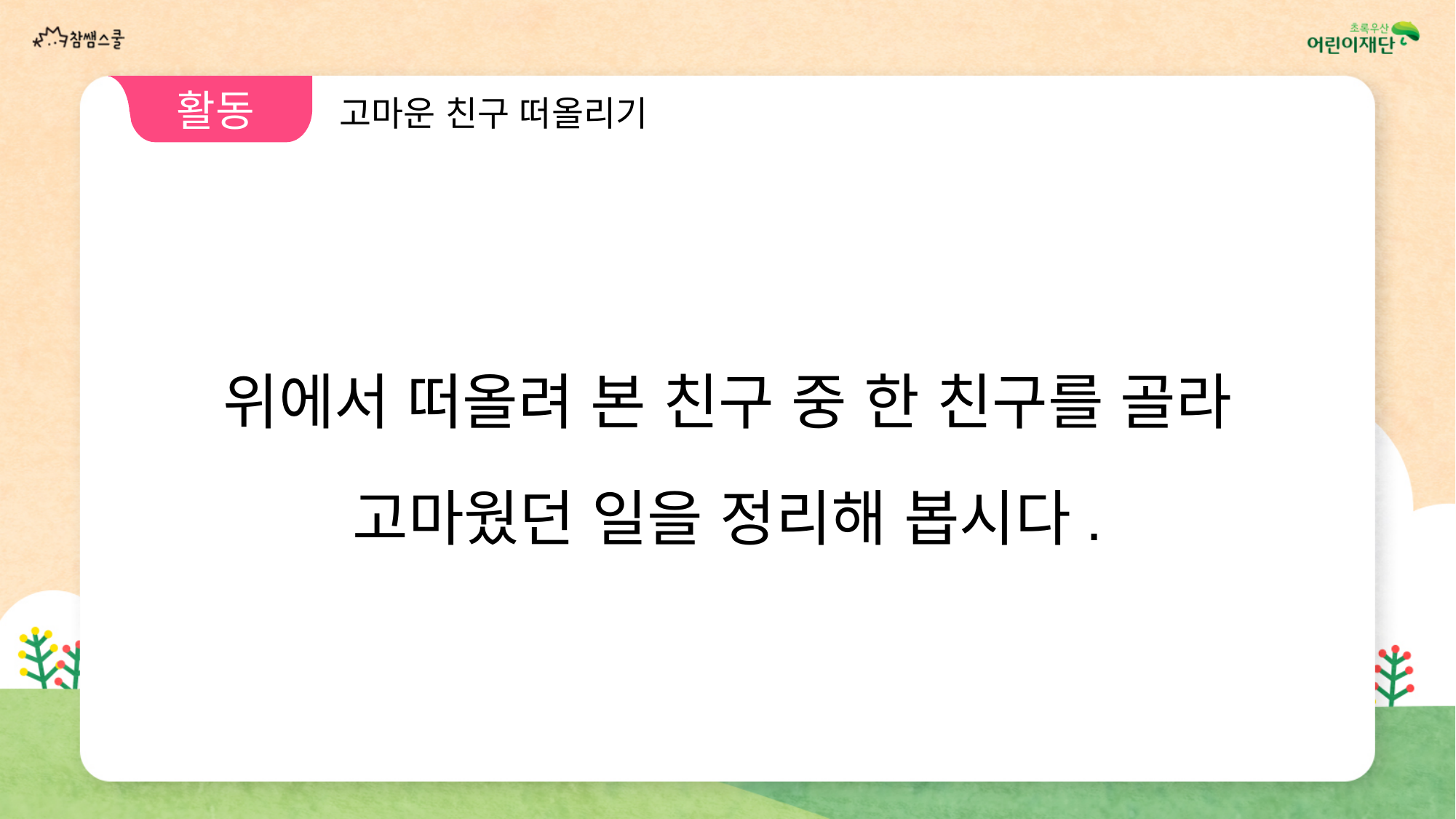

활동2
고마운 친구 떠올리기
위에서 떠올려 본 친구 중 한 친구를 골라
고마웠던 일을 정리해 봅시다.